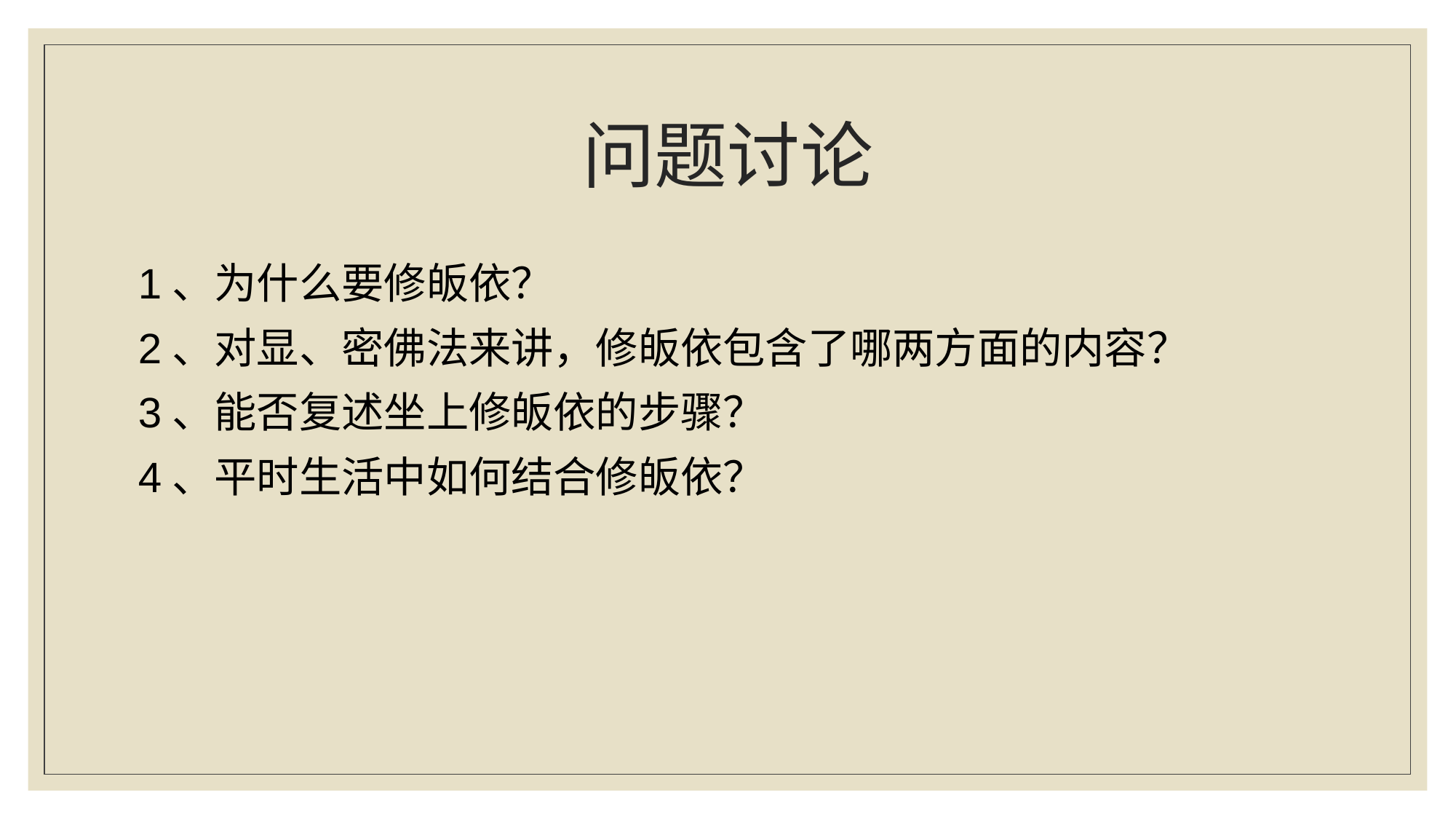

# 问题讨论
1、为什么要修皈依？
2、对显、密佛法来讲，修皈依包含了哪两方面的内容？
3、能否复述坐上修皈依的步骤？
4、平时生活中如何结合修皈依？